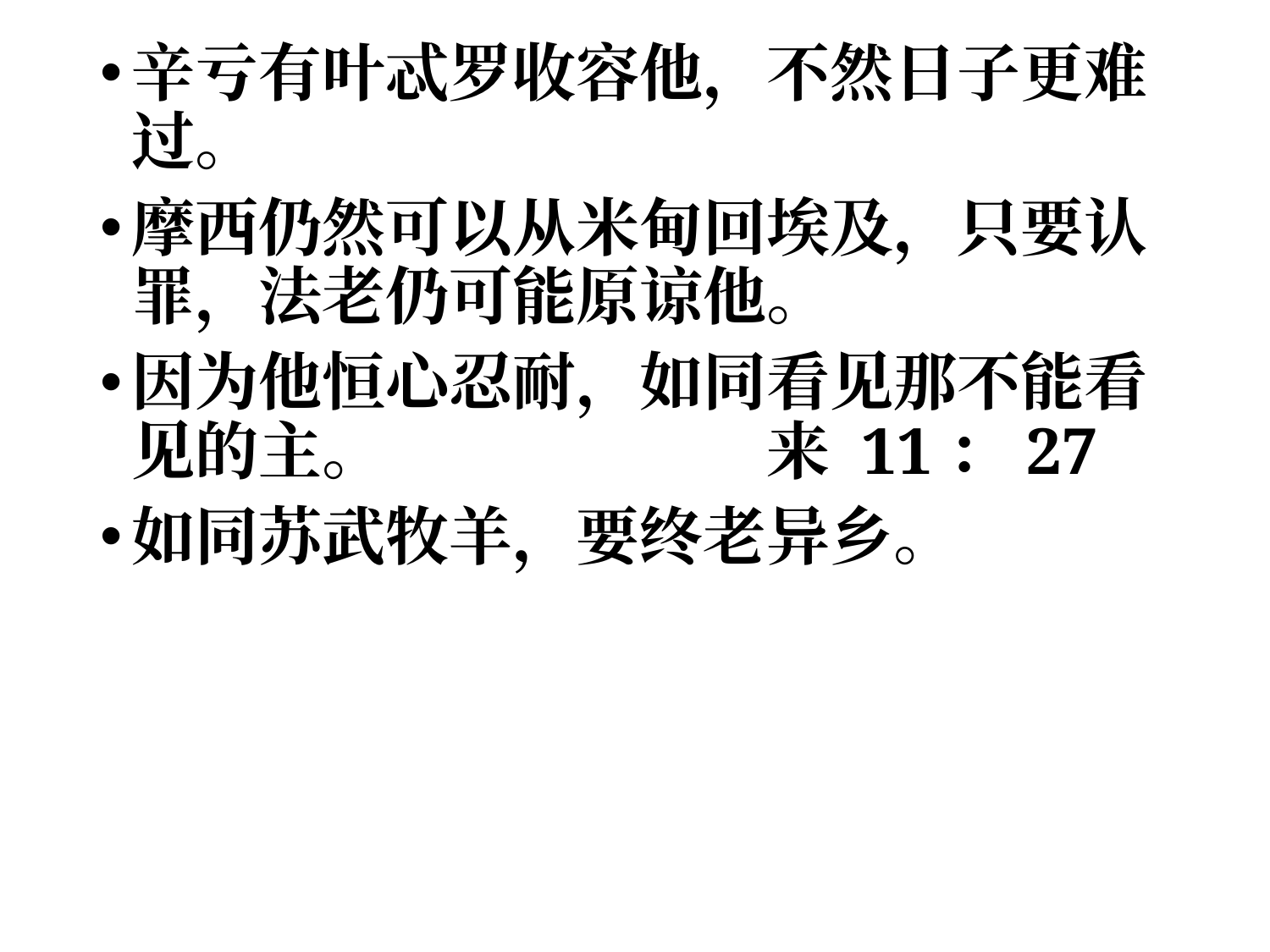

辛亏有叶忒罗收容他，不然日子更难过。
摩西仍然可以从米甸回埃及，只要认罪，法老仍可能原谅他。
因为他恒心忍耐，如同看见那不能看见的主。			来 11：27
如同苏武牧羊，要终老异乡。